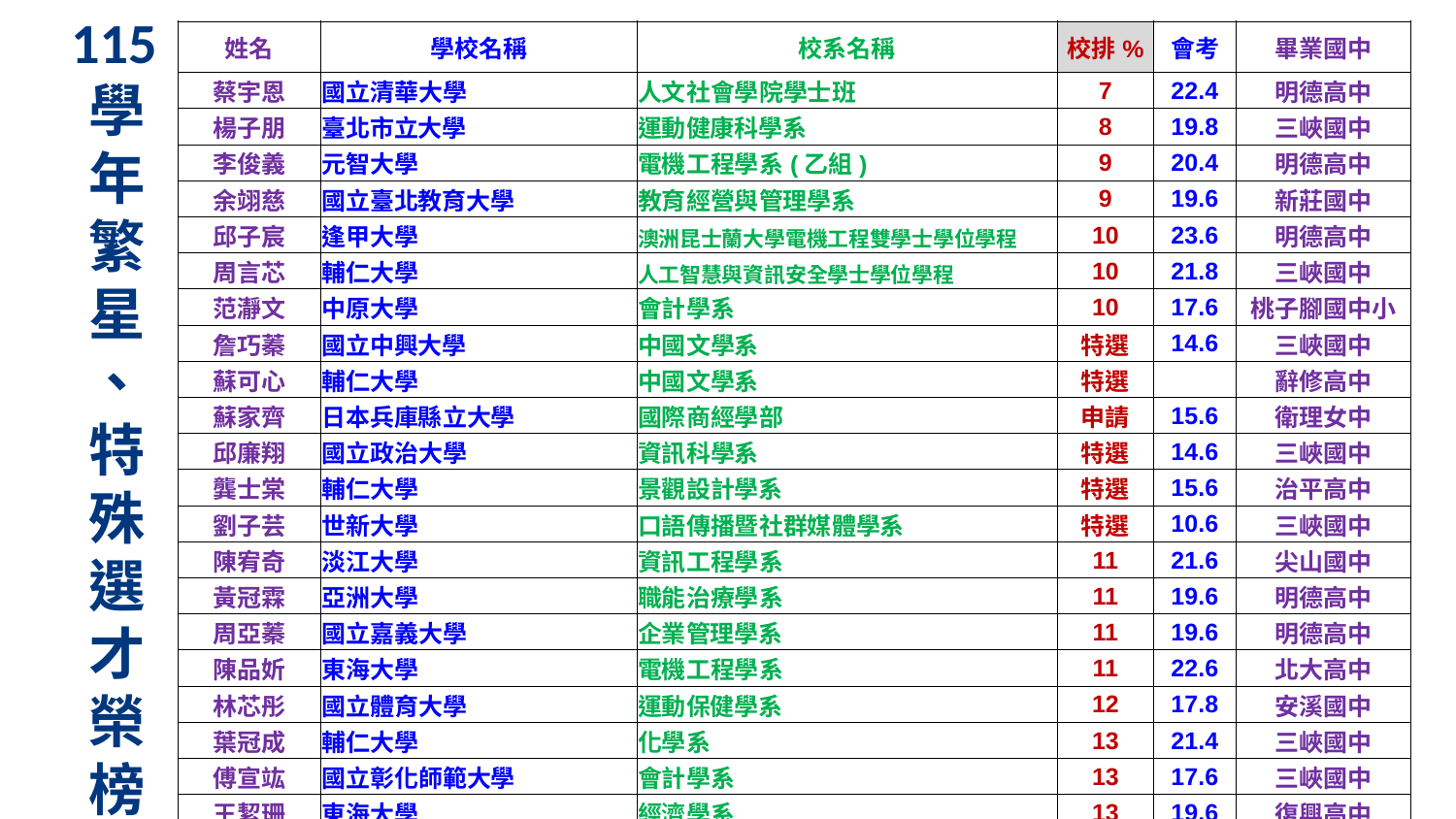

# 115學年繁星 、特殊選才榮榜
| 姓名 | 學校名稱 | 校系名稱 | 校排% | 會考 | 畢業國中 |
| --- | --- | --- | --- | --- | --- |
| 蔡宇恩 | 國立清華大學 | 人文社會學院學士班 | 7 | 22.4 | 明德高中 |
| 楊子朋 | 臺北市立大學 | 運動健康科學系 | 8 | 19.8 | 三峽國中 |
| 李俊義 | 元智大學 | 電機工程學系(乙組) | 9 | 20.4 | 明德高中 |
| 余翊慈 | 國立臺北教育大學 | 教育經營與管理學系 | 9 | 19.6 | 新莊國中 |
| 邱子宸 | 逢甲大學 | 澳洲昆士蘭大學電機工程雙學士學位學程 | 10 | 23.6 | 明德高中 |
| 周言芯 | 輔仁大學 | 人工智慧與資訊安全學士學位學程 | 10 | 21.8 | 三峽國中 |
| 范瀞文 | 中原大學 | 會計學系 | 10 | 17.6 | 桃子腳國中小 |
| 詹巧蓁 | 國立中興大學 | 中國文學系 | 特選 | 14.6 | 三峽國中 |
| 蘇可心 | 輔仁大學 | 中國文學系 | 特選 |  | 辭修高中 |
| 蘇家齊 | 日本兵庫縣立大學 | 國際商經學部 | 申請 | 15.6 | 衛理女中 |
| 邱廉翔 | 國立政治大學 | 資訊科學系 | 特選 | 14.6 | 三峽國中 |
| 龔士棠 | 輔仁大學 | 景觀設計學系 | 特選 | 15.6 | 治平高中 |
| 劉子芸 | 世新大學 | 口語傳播暨社群媒體學系 | 特選 | 10.6 | 三峽國中 |
| 陳宥奇 | 淡江大學 | 資訊工程學系 | 11 | 21.6 | 尖山國中 |
| 黃冠霖 | 亞洲大學 | 職能治療學系 | 11 | 19.6 | 明德高中 |
| 周亞蓁 | 國立嘉義大學 | 企業管理學系 | 11 | 19.6 | 明德高中 |
| 陳品妡 | 東海大學 | 電機工程學系 | 11 | 22.6 | 北大高中 |
| 林芯彤 | 國立體育大學 | 運動保健學系 | 12 | 17.8 | 安溪國中 |
| 葉冠成 | 輔仁大學 | 化學系 | 13 | 21.4 | 三峽國中 |
| 傅宣竑 | 國立彰化師範大學 | 會計學系 | 13 | 17.6 | 三峽國中 |
| 王絜珊 | 東海大學 | 經濟學系 | 13 | 19.6 | 復興高中 |
| 秦可軒 | 東海大學 | 畜產與生物科技學系 | 14 | 16.6 | 明德高中 |
| 黃桐 | 國立高雄師範大學 | 生物科技系 | 14 | 24.6 | 明德高中 |
| 張芯瑀 | 國立東華大學 | 國際企業學系 | 14 | 17.6 | 安溪國中 |